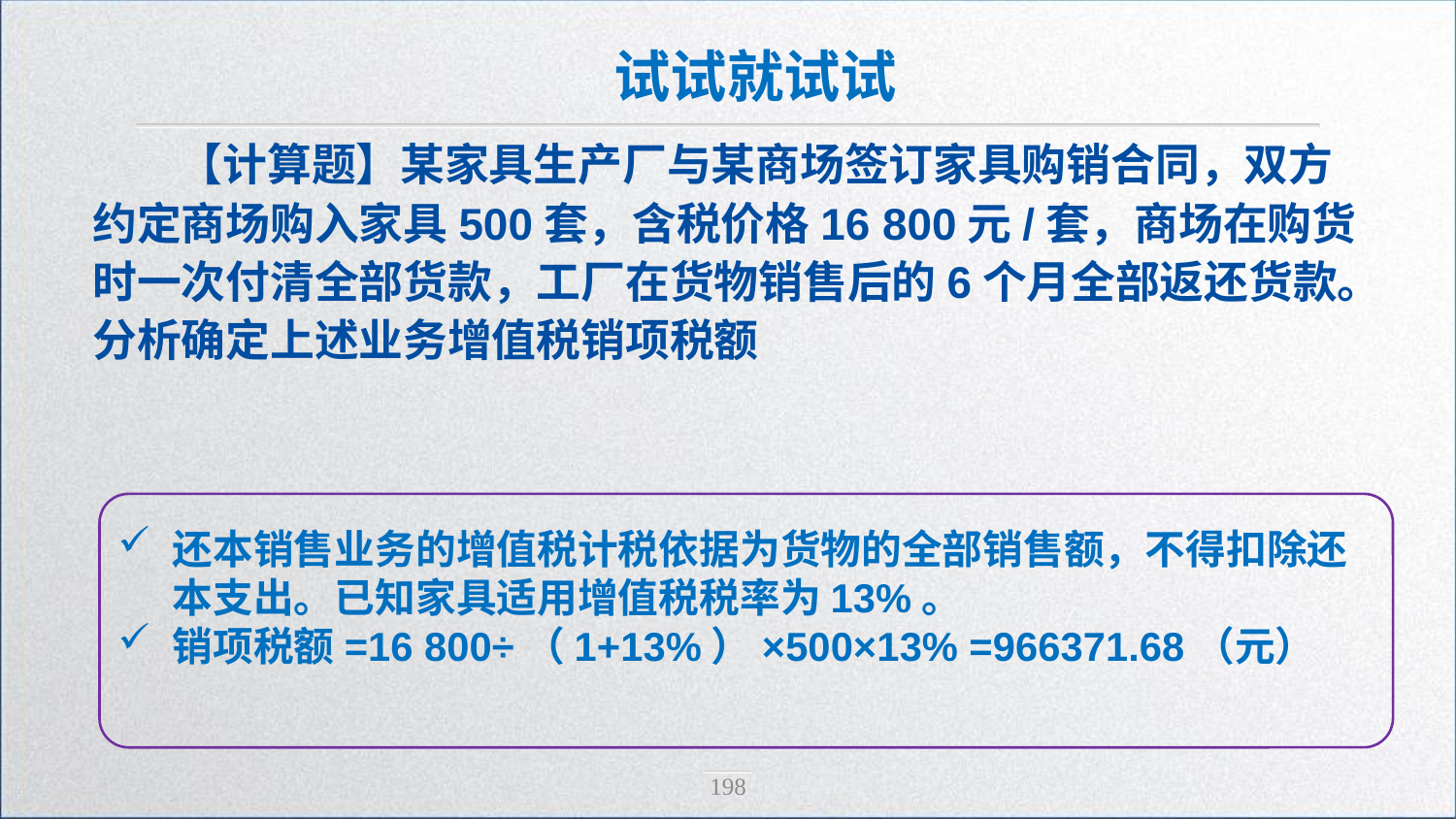

试试就试试
【计算题】某家具生产厂与某商场签订家具购销合同，双方约定商场购入家具500套，含税价格16 800元/套，商场在购货时一次付清全部货款，工厂在货物销售后的6个月全部返还货款。分析确定上述业务增值税销项税额

还本销售业务的增值税计税依据为货物的全部销售额，不得扣除还本支出。已知家具适用增值税税率为13%。
销项税额=16 800÷（1+13%）×500×13% =966371.68（元）

198